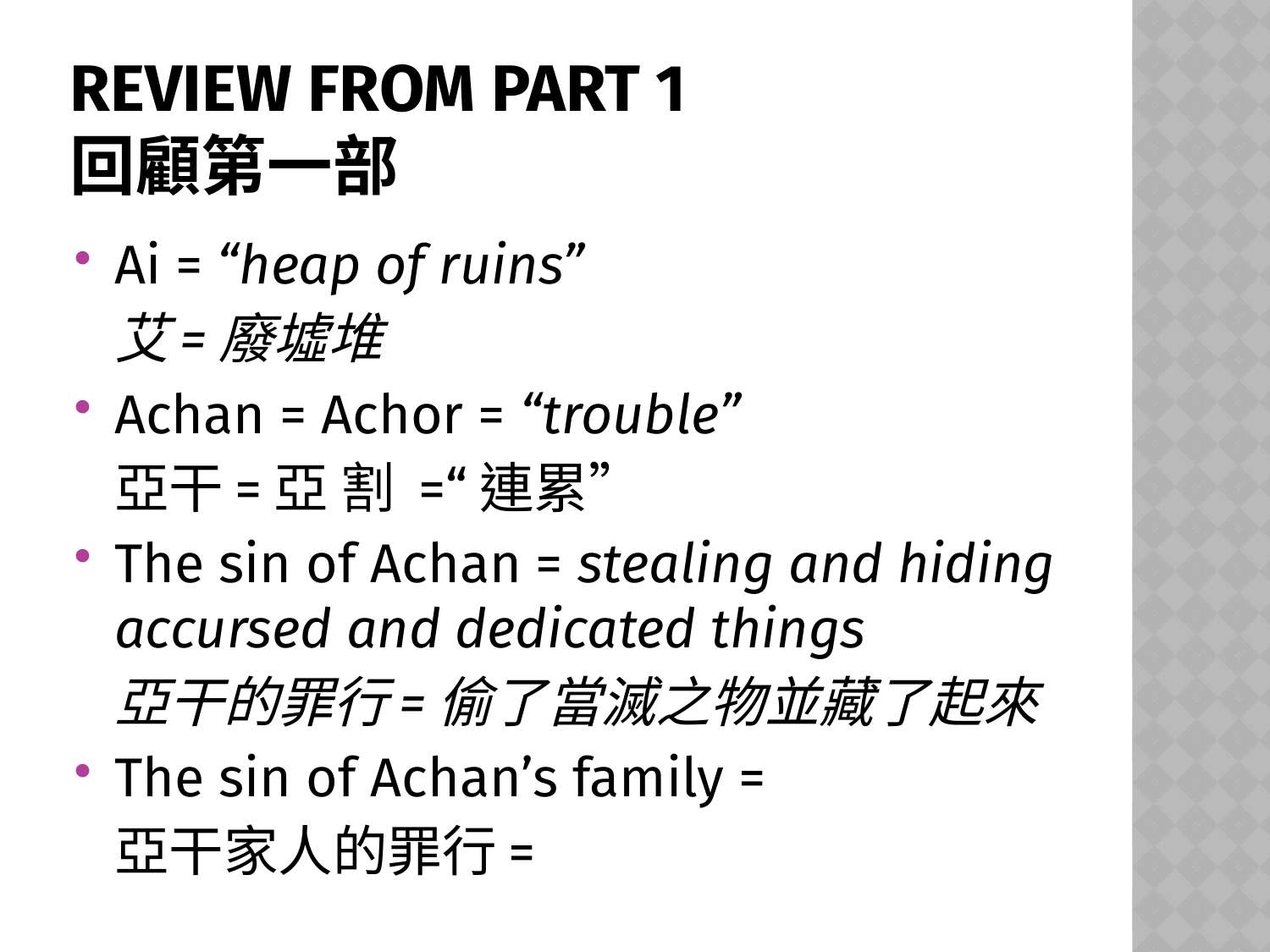

# Review from Part 1 回顧第一部
Ai = “heap of ruins”
	艾=廢墟堆
Achan = Achor = “trouble”
	亞干=亞 割 =“連累”
The sin of Achan = stealing and hiding accursed and dedicated things
	亞干的罪行=偷了當滅之物並藏了起來
The sin of Achan’s family =
	亞干家人的罪行=